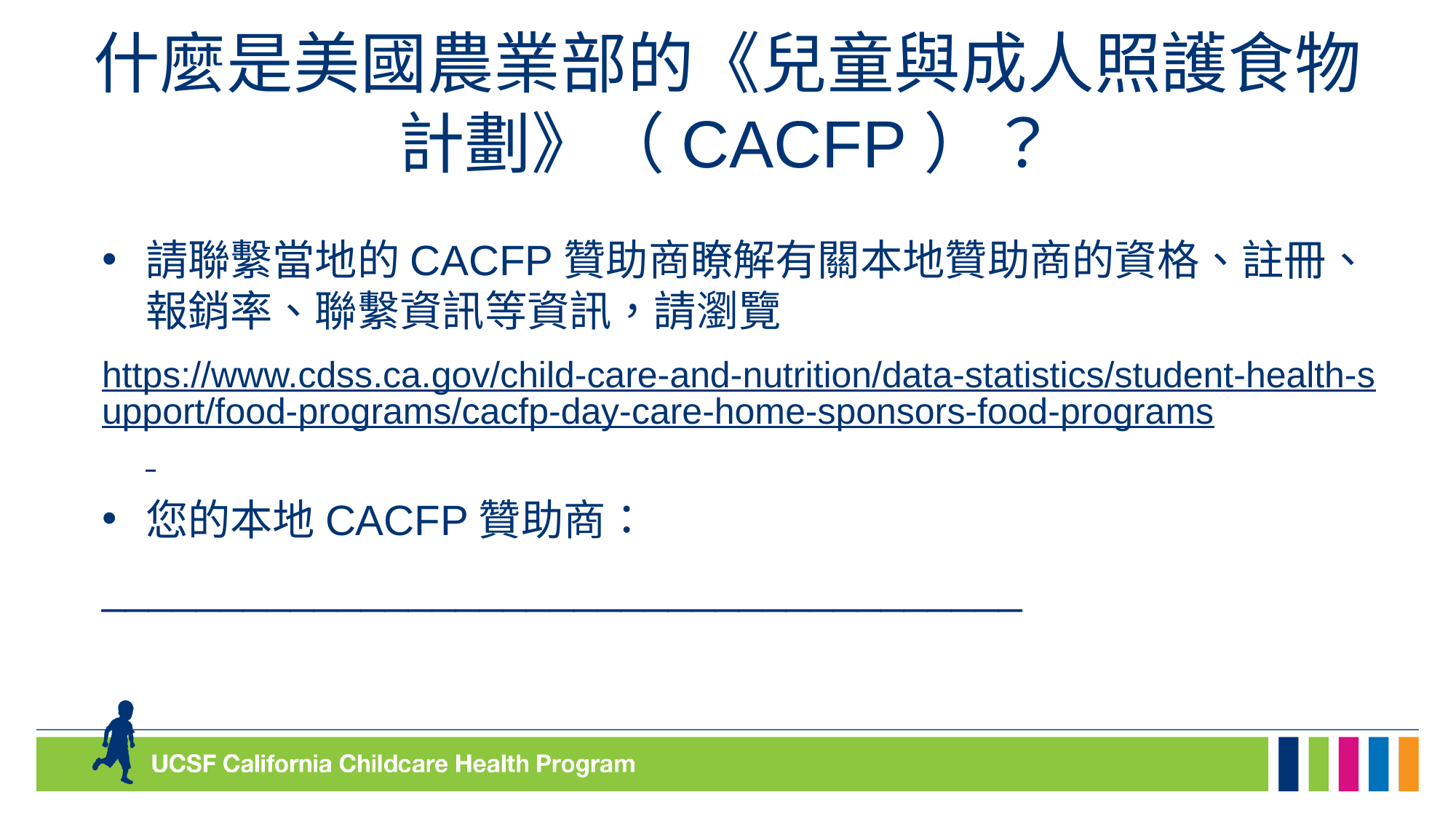

# 什麼是美國農業部的《兒童與成人照護食物計劃》（CACFP）？
請聯繫當地的CACFP贊助商瞭解有關本地贊助商的資格、註冊、報銷率、聯繫資訊等資訊，請瀏覽
https://www.cdss.ca.gov/child-care-and-nutrition/data-statistics/student-health-support/food-programs/cacfp-day-care-home-sponsors-food-programs
您的本地CACFP贊助商：
_______________________________________